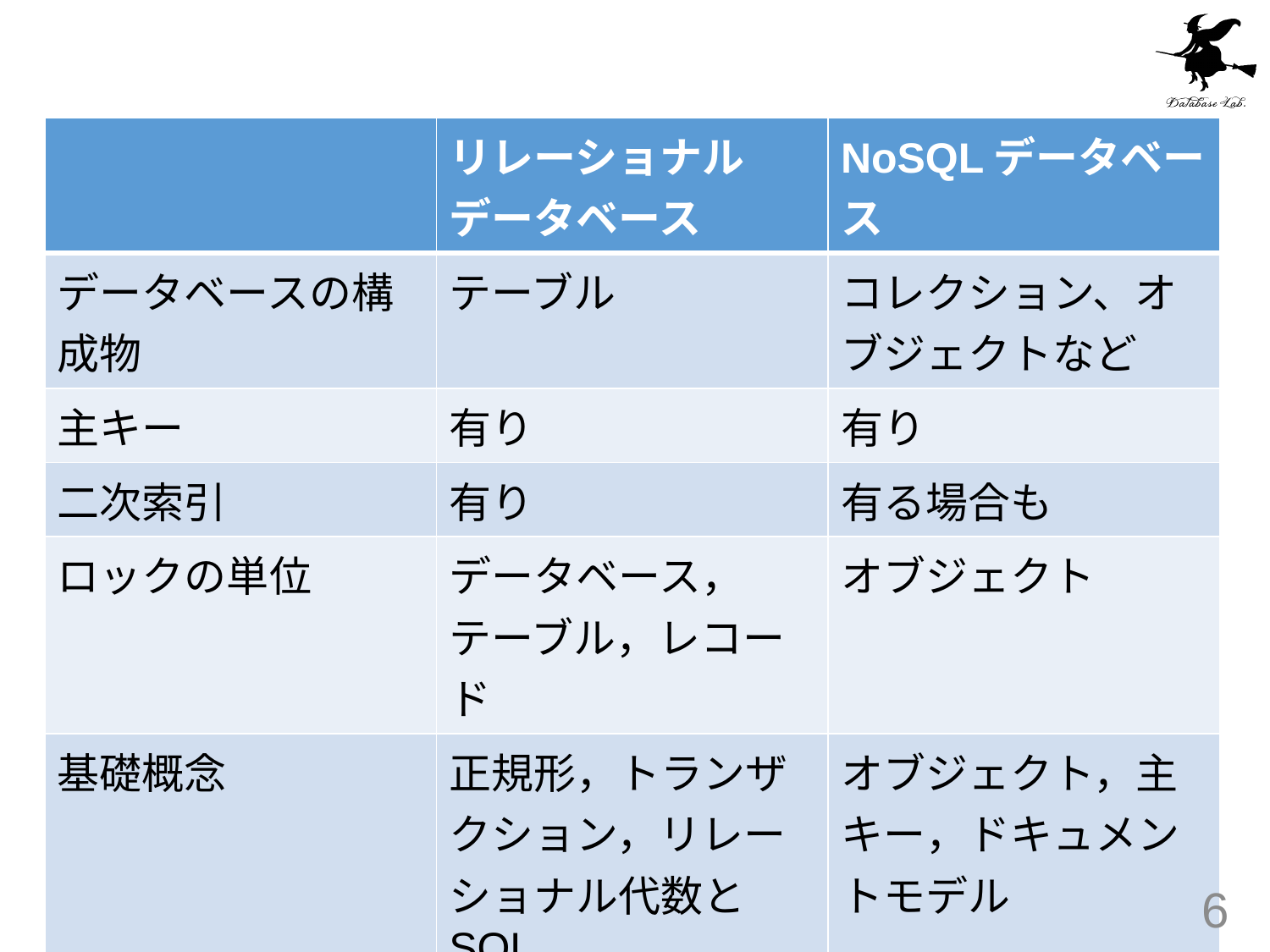

|  | リレーショナルデータベース | NoSQLデータベース |
| --- | --- | --- |
| データベースの構成物 | テーブル | コレクション、オブジェクトなど |
| 主キー | 有り | 有り |
| 二次索引 | 有り | 有る場合も |
| ロックの単位 | データベース，テーブル，レコード | オブジェクト |
| 基礎概念 | 正規形，トランザクション，リレーショナル代数とSQL | オブジェクト，主キー，ドキュメントモデル |
6